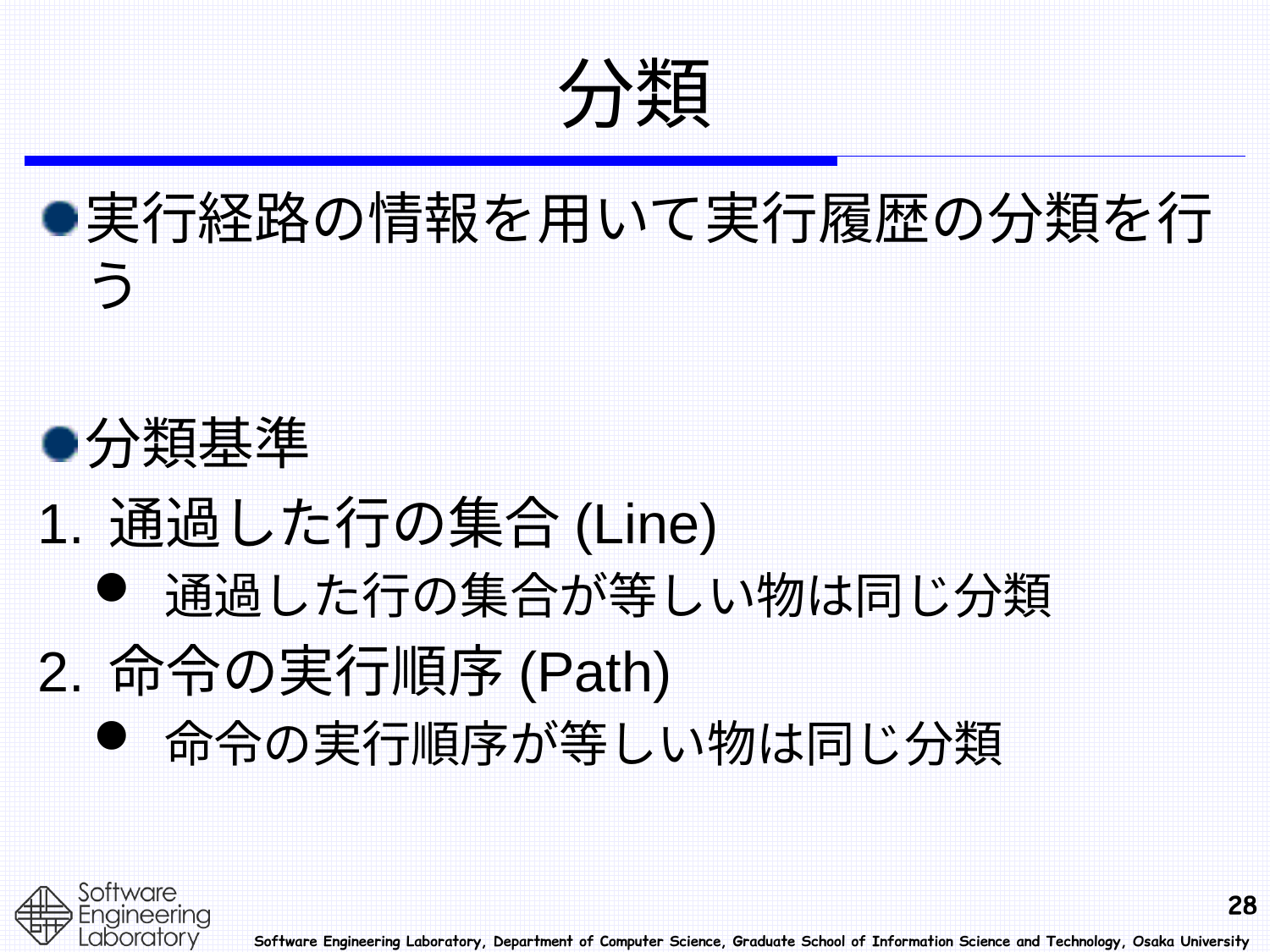

# 分類
実行経路の情報を用いて実行履歴の分類を行う

分類基準
通過した行の集合(Line)
通過した行の集合が等しい物は同じ分類
命令の実行順序(Path)
命令の実行順序が等しい物は同じ分類